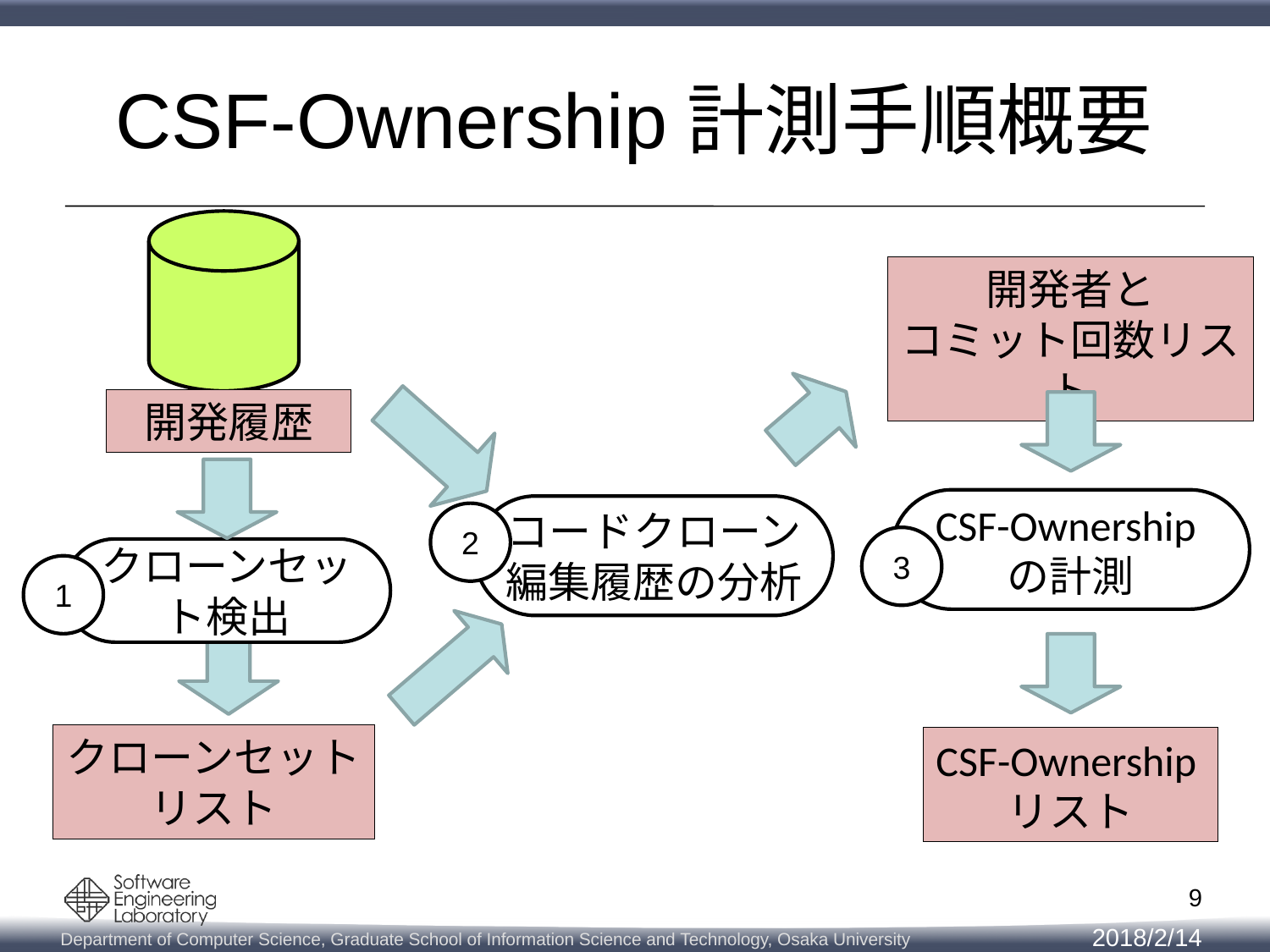

# CSF-Ownership計測手順概要

開発履歴
開発者と
コミット回数リスト

CSF-Ownershipの計測
コードクローン
編集履歴の分析
2
3
クローンセット検出
1

CSF-Ownershipリスト
クローンセット
リスト
9
2018/2/14